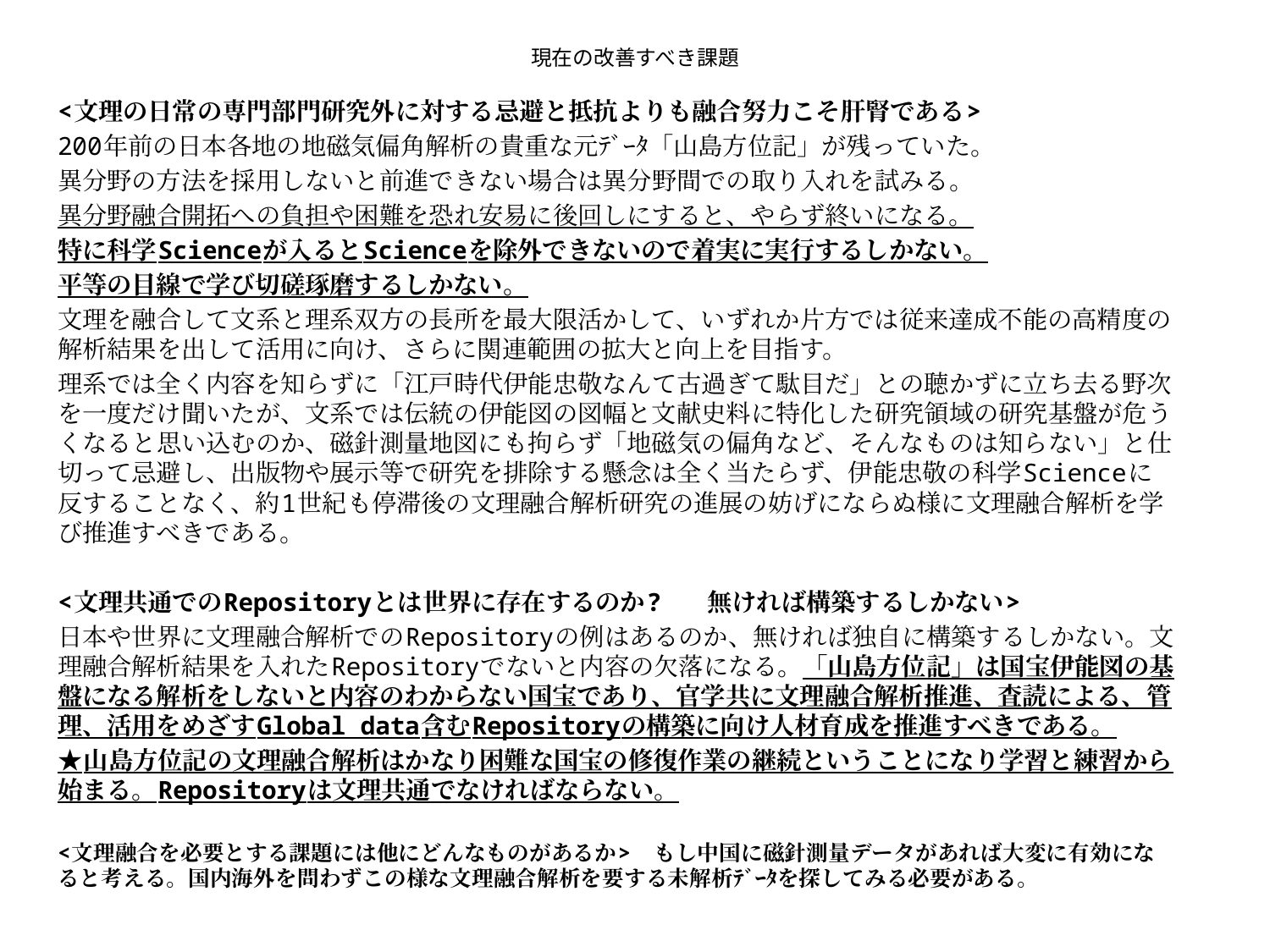

# 現在の改善すべき課題

<文理の日常の専門部門研究外に対する忌避と抵抗よりも融合努力こそ肝腎である>
200年前の日本各地の地磁気偏角解析の貴重な元ﾃﾞｰﾀ「山島方位記」が残っていた。
異分野の方法を採用しないと前進できない場合は異分野間での取り入れを試みる。
異分野融合開拓への負担や困難を恐れ安易に後回しにすると、やらず終いになる。
特に科学Scienceが入るとScienceを除外できないので着実に実行するしかない。
平等の目線で学び切磋琢磨するしかない。
文理を融合して文系と理系双方の長所を最大限活かして、いずれか片方では従来達成不能の高精度の解析結果を出して活用に向け、さらに関連範囲の拡大と向上を目指す。
理系では全く内容を知らずに「江戸時代伊能忠敬なんて古過ぎて駄目だ」との聴かずに立ち去る野次を一度だけ聞いたが、文系では伝統の伊能図の図幅と文献史料に特化した研究領域の研究基盤が危うくなると思い込むのか、磁針測量地図にも拘らず「地磁気の偏角など、そんなものは知らない」と仕切って忌避し、出版物や展示等で研究を排除する懸念は全く当たらず、伊能忠敬の科学Scienceに反することなく、約1世紀も停滞後の文理融合解析研究の進展の妨げにならぬ様に文理融合解析を学び推進すべきである。

<文理共通でのRepositoryとは世界に存在するのか?   無ければ構築するしかない>
日本や世界に文理融合解析でのRepositoryの例はあるのか、無ければ独自に構築するしかない。文理融合解析結果を入れたRepositoryでないと内容の欠落になる。「山島方位記」は国宝伊能図の基盤になる解析をしないと内容のわからない国宝であり、官学共に文理融合解析推進、査読による、管理、活用をめざすGlobal data含むRepositoryの構築に向け人材育成を推進すべきである。
★山島方位記の文理融合解析はかなり困難な国宝の修復作業の継続ということになり学習と練習から始まる。Repositoryは文理共通でなければならない。

<文理融合を必要とする課題には他にどんなものがあるか>　もし中国に磁針測量データがあれば大変に有効になると考える。国内海外を問わずこの様な文理融合解析を要する未解析ﾃﾞｰﾀを探してみる必要がある。